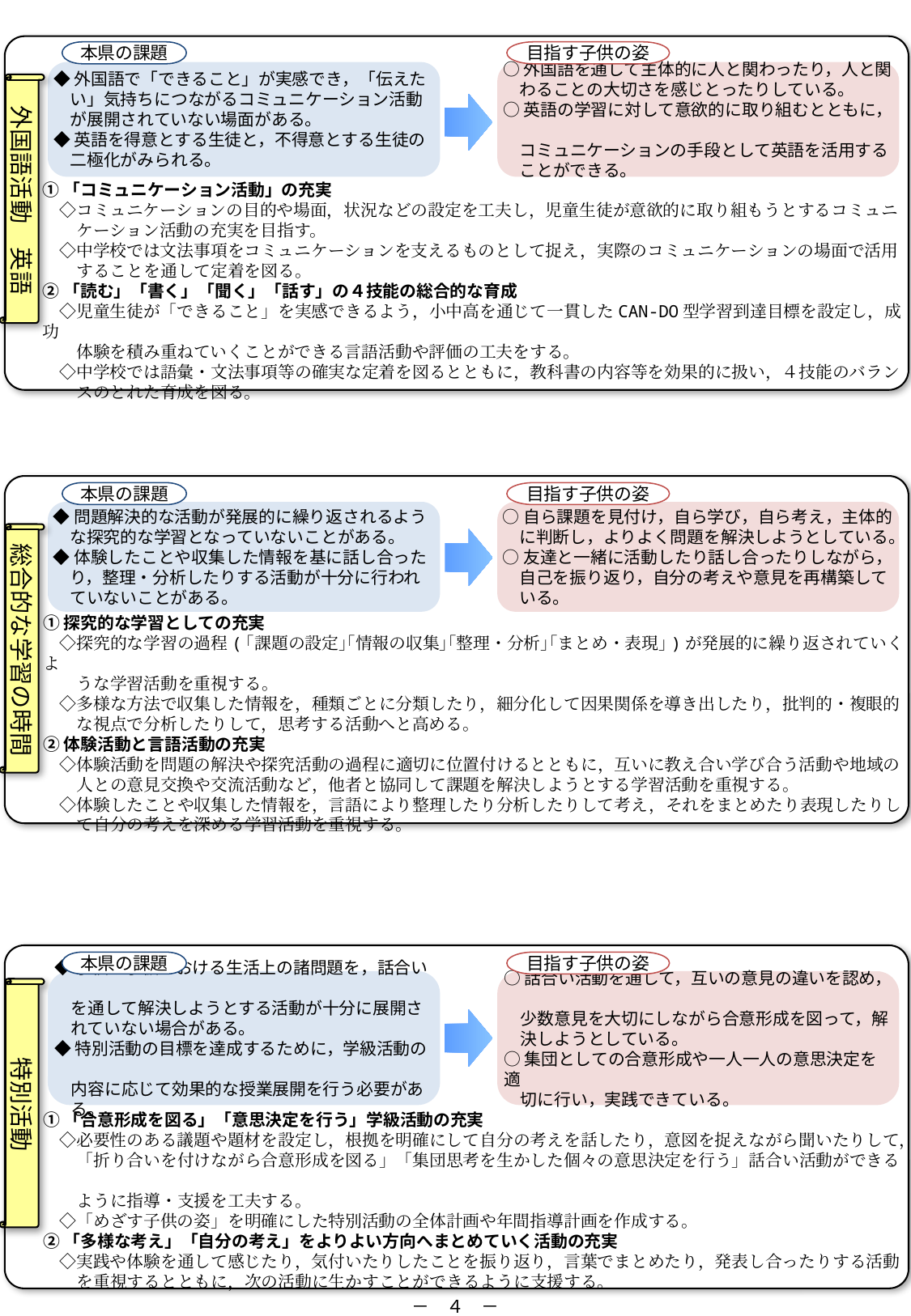

本県の課題
目指す子供の姿
◆外国語で「できること」が実感でき，「伝えた
　い」気持ちにつながるコミュニケーション活動
　が展開されていない場面がある。
◆英語を得意とする生徒と，不得意とする生徒の
　二極化がみられる。
○外国語を通して主体的に人と関わったり，人と関
　わることの大切さを感じとったりしている。
○英語の学習に対して意欲的に取り組むとともに，
　コミュニケーションの手段として英語を活用する
　ことができる。
外国語活動　英語

①「コミュニケーション活動」の充実
　◇コミュニケーションの目的や場面，状況などの設定を工夫し，児童生徒が意欲的に取り組もうとするコミュニ
　　ケーション活動の充実を目指す。
　◇中学校では文法事項をコミュニケーションを支えるものとして捉え，実際のコミュニケーションの場面で活用
　　することを通して定着を図る。
②「読む」「書く」「聞く」「話す」の４技能の総合的な育成
　◇児童生徒が「できること」を実感できるよう，小中高を通じて一貫したCAN-DO型学習到達目標を設定し，成功
　　体験を積み重ねていくことができる言語活動や評価の工夫をする。
　◇中学校では語彙・文法事項等の確実な定着を図るとともに，教科書の内容等を効果的に扱い，４技能のバラン
　　スのとれた育成を図る。

本県の課題
目指す子供の姿
◆問題解決的な活動が発展的に繰り返されるよう
　な探究的な学習となっていないことがある。
◆体験したことや収集した情報を基に話し合った
　り，整理・分析したりする活動が十分に行われ
　ていないことがある。
○自ら課題を見付け，自ら学び，自ら考え，主体的
　に判断し，よりよく問題を解決しようとしている。
○友達と一緒に活動したり話し合ったりしながら，
　自己を振り返り，自分の考えや意見を再構築して
　いる。
総合的な学習の時間

①探究的な学習としての充実
　◇探究的な学習の過程(｢課題の設定｣｢情報の収集｣｢整理・分析｣｢まとめ・表現｣)が発展的に繰り返されていくよ
　　うな学習活動を重視する。
　◇多様な方法で収集した情報を，種類ごとに分類したり，細分化して因果関係を導き出したり，批判的・複眼的
　　な視点で分析したりして，思考する活動へと高める。
②体験活動と言語活動の充実
　◇体験活動を問題の解決や探究活動の過程に適切に位置付けるとともに，互いに教え合い学び合う活動や地域の
　　人との意見交換や交流活動など，他者と協同して課題を解決しようとする学習活動を重視する。
　◇体験したことや収集した情報を，言語により整理したり分析したりして考え，それをまとめたり表現したりし
　　て自分の考えを深める学習活動を重視する。

本県の課題
目指す子供の姿
◆学校や学級における生活上の諸問題を，話合い
　を通して解決しようとする活動が十分に展開さ
　れていない場合がある。
◆特別活動の目標を達成するために，学級活動の
　内容に応じて効果的な授業展開を行う必要があ
　る。
○話合い活動を通して，互いの意見の違いを認め，
　少数意見を大切にしながら合意形成を図って，解
　決しようとしている。
○集団としての合意形成や一人一人の意思決定を適
　切に行い，実践できている。
特別活動

①「合意形成を図る」「意思決定を行う」学級活動の充実
　◇必要性のある議題や題材を設定し，根拠を明確にして自分の考えを話したり，意図を捉えながら聞いたりして，
　　「折り合いを付けながら合意形成を図る」「集団思考を生かした個々の意思決定を行う」話合い活動ができる
　　ように指導・支援を工夫する。
　◇「めざす子供の姿」を明確にした特別活動の全体計画や年間指導計画を作成する。
②「多様な考え」「自分の考え」をよりよい方向へまとめていく活動の充実
　◇実践や体験を通して感じたり，気付いたりしたことを振り返り，言葉でまとめたり，発表し合ったりする活動
　　を重視するとともに，次の活動に生かすことができるように支援する。
－　４　－